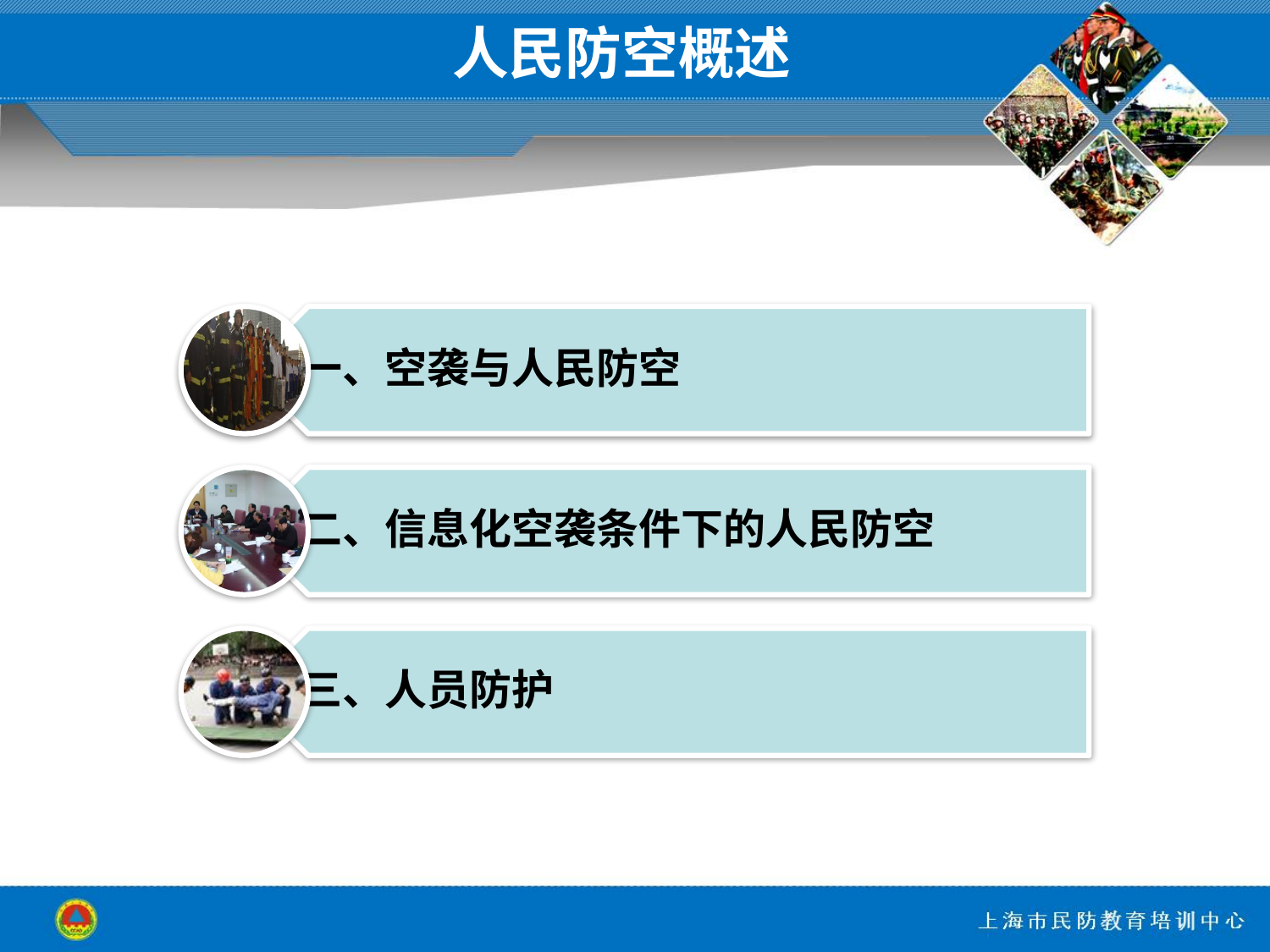

人民防空概述
一、空袭与人民防空
二、信息化空袭条件下的人民防空
三、人员防护